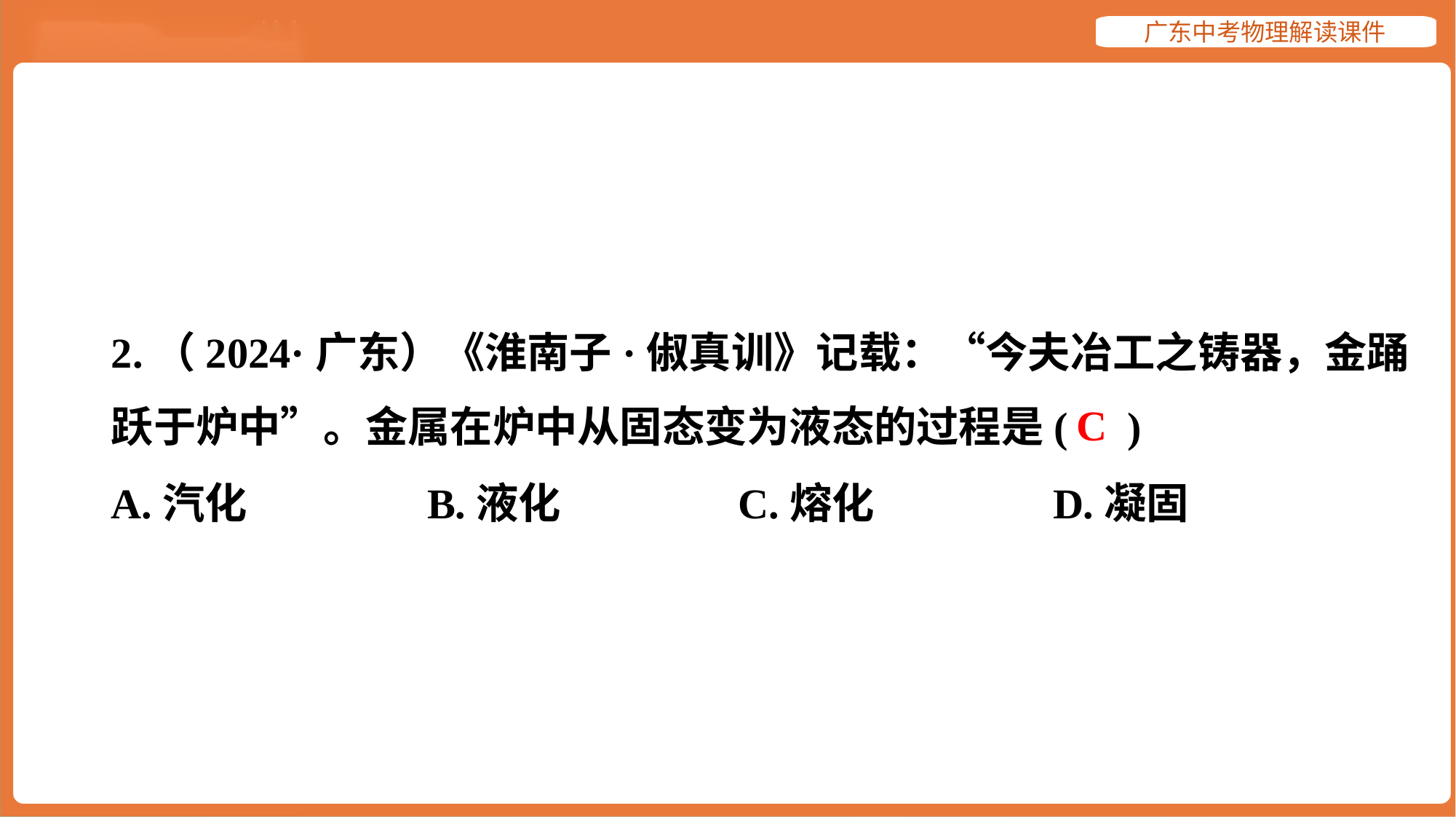

2.（2024·广东）《淮南子·俶真训》记载：“今夫冶工之铸器，金踊
跃于炉中”。金属在炉中从固态变为液态的过程是(     )
C
A.汽化	B.液化	C.熔化	D.凝固